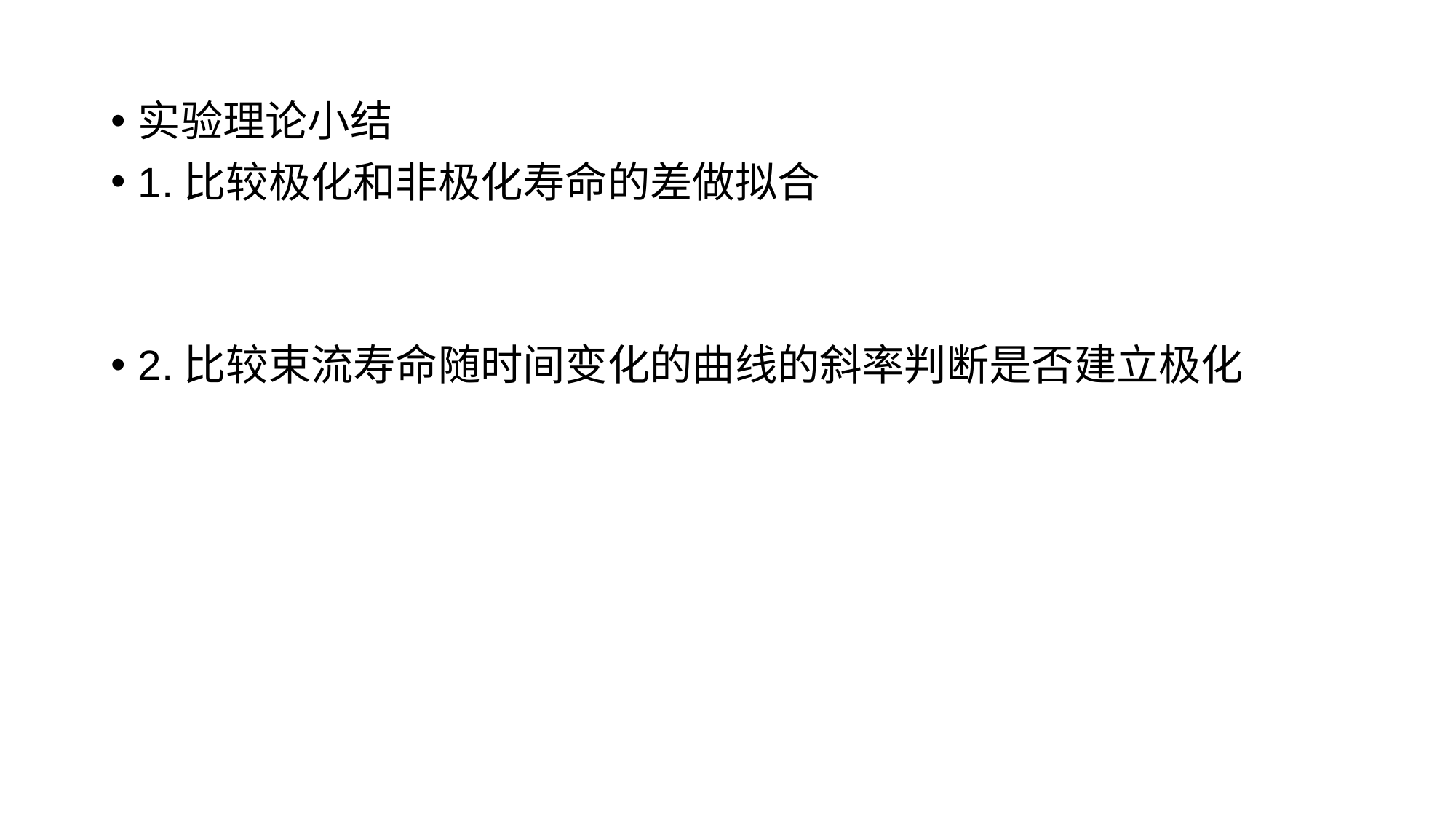

实验理论小结
1.比较极化和非极化寿命的差做拟合

2.比较束流寿命随时间变化的曲线的斜率判断是否建立极化